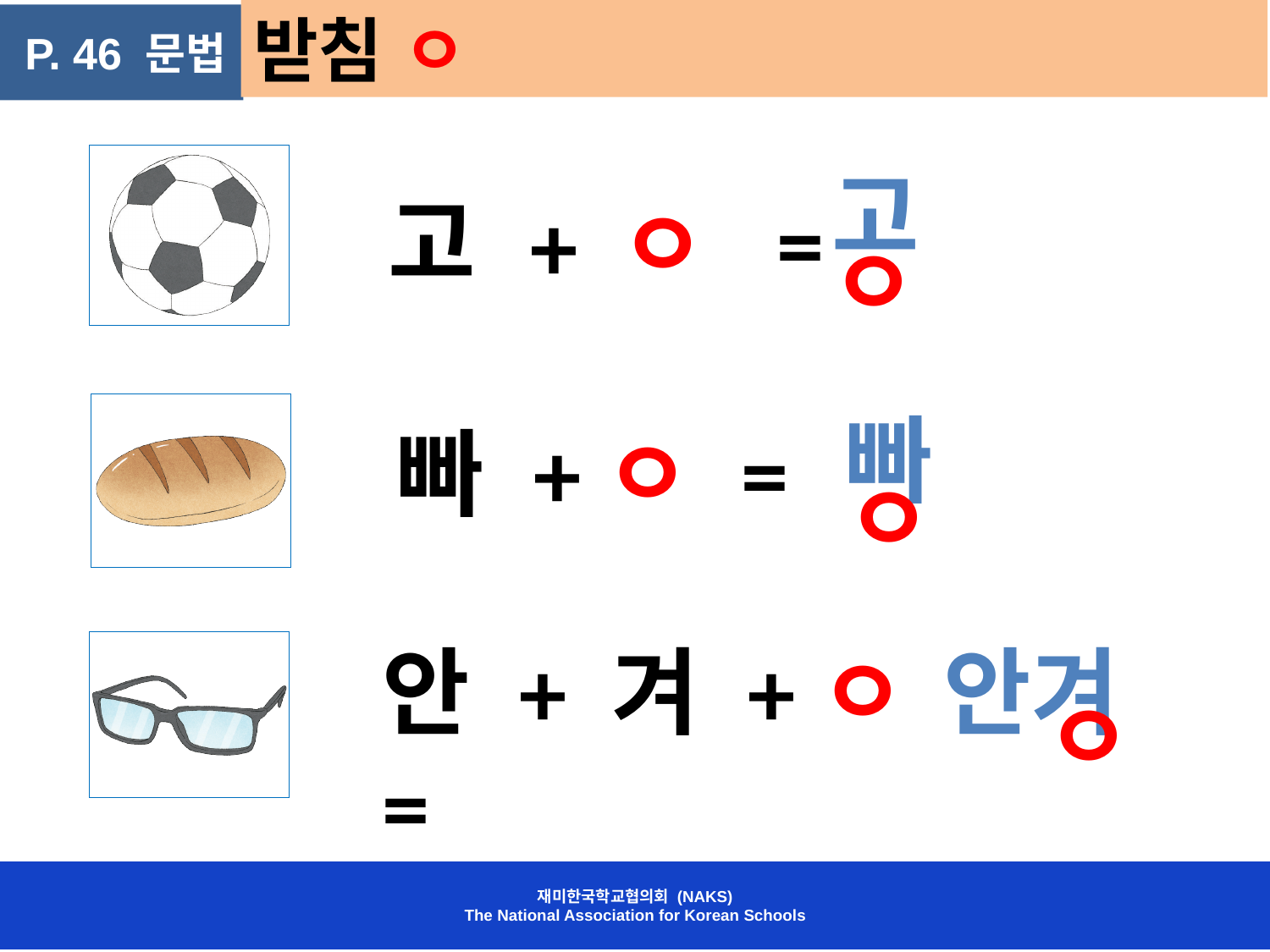

받침 ㅇ
 P. 46 문법

고
고
=
ㅇ
+
ㅇ

빠
빠 +ㅇ =
ㅇ
안 + 겨 +ㅇ =
안겨

ㅇ
재미한국학교협의회 (NAKS)
The National Association for Korean Schools